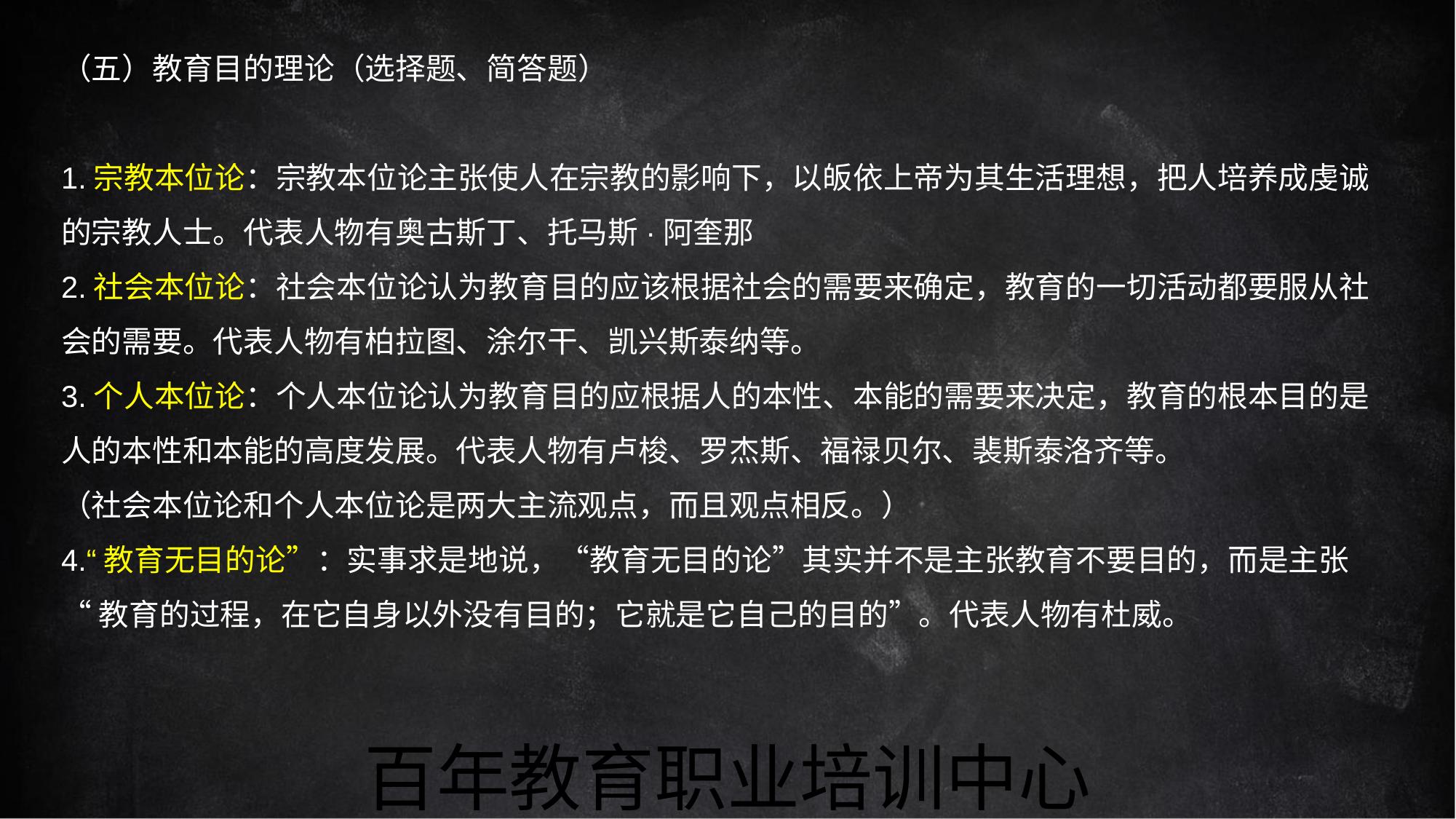

（五）教育目的理论（选择题、简答题）
1.宗教本位论：宗教本位论主张使人在宗教的影响下，以皈依上帝为其生活理想，把人培养成虔诚
的宗教人士。代表人物有奥古斯丁、托马斯·阿奎那
2.社会本位论：社会本位论认为教育目的应该根据社会的需要来确定，教育的一切活动都要服从社
会的需要。代表人物有柏拉图、涂尔干、凯兴斯泰纳等。
3.个人本位论：个人本位论认为教育目的应根据人的本性、本能的需要来决定，教育的根本目的是
人的本性和本能的高度发展。代表人物有卢梭、罗杰斯、福禄贝尔、裴斯泰洛齐等。
（社会本位论和个人本位论是两大主流观点，而且观点相反。）
4.“教育无目的论”：实事求是地说，“教育无目的论”其实并不是主张教育不要目的，而是主张
“教育的过程，在它自身以外没有目的；它就是它自己的目的”。代表人物有杜威。
百年教育职业培训中心